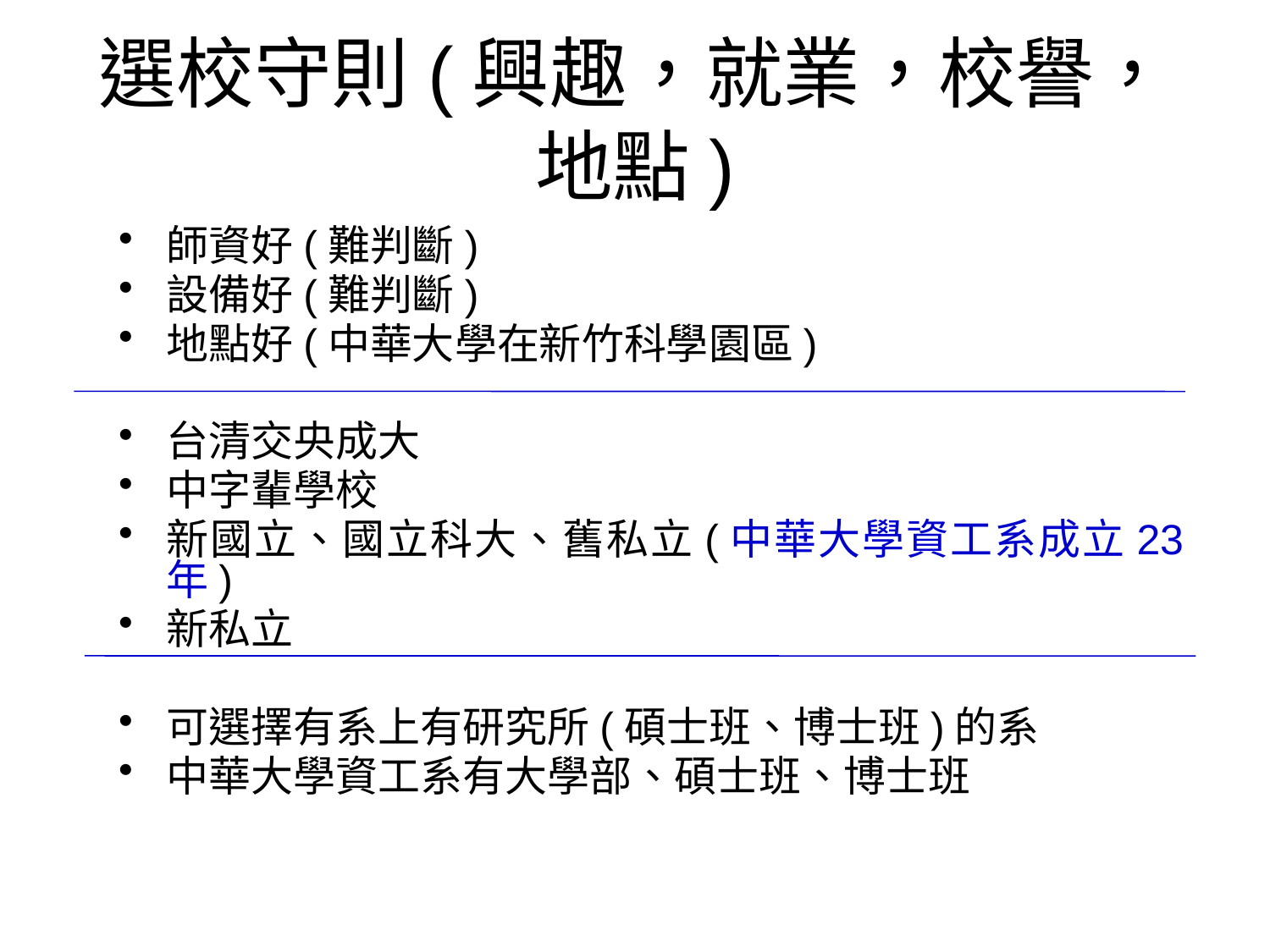

# 選校守則(興趣，就業，校譽，地點)
師資好(難判斷)
設備好(難判斷)
地點好(中華大學在新竹科學園區)

台清交央成大
中字輩學校
新國立、國立科大、舊私立(中華大學資工系成立23年)
新私立

可選擇有系上有研究所(碩士班、博士班)的系
中華大學資工系有大學部、碩士班、博士班